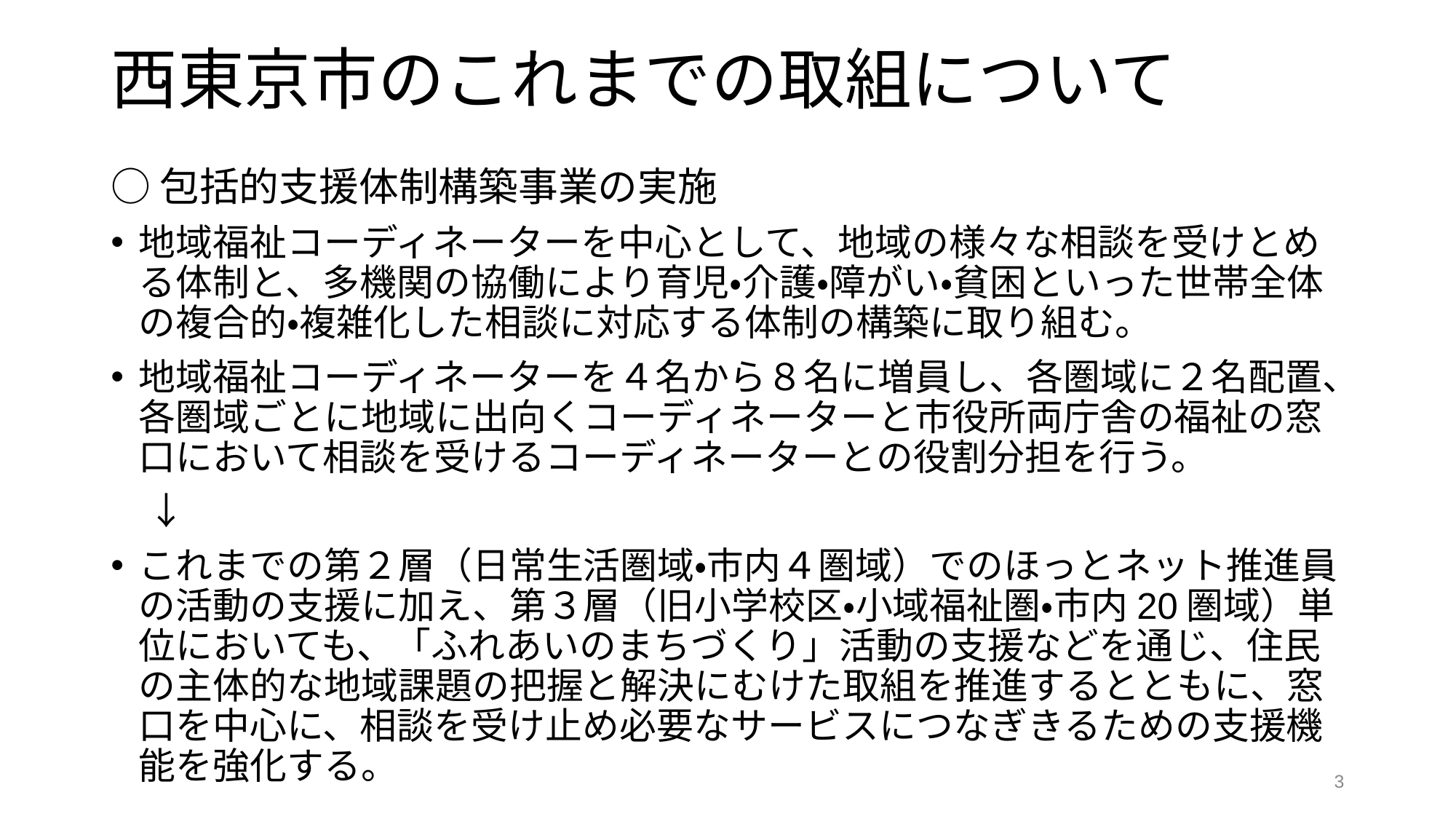

# 西東京市のこれまでの取組について
○包括的支援体制構築事業の実施
地域福祉コーディネーターを中心として、地域の様々な相談を受けとめる体制と、多機関の協働により育児・介護・障がい・貧困といった世帯全体の複合的・複雑化した相談に対応する体制の構築に取り組む。
地域福祉コーディネーターを４名から８名に増員し、各圏域に２名配置、各圏域ごとに地域に出向くコーディネーターと市役所両庁舎の福祉の窓口において相談を受けるコーディネーターとの役割分担を行う。
　↓
これまでの第２層（日常生活圏域・市内４圏域）でのほっとネット推進員の活動の支援に加え、第３層（旧小学校区・小域福祉圏・市内20圏域）単位においても、「ふれあいのまちづくり」活動の支援などを通じ、住民の主体的な地域課題の把握と解決にむけた取組を推進するとともに、窓口を中心に、相談を受け止め必要なサービスにつなぎきるための支援機能を強化する。
3